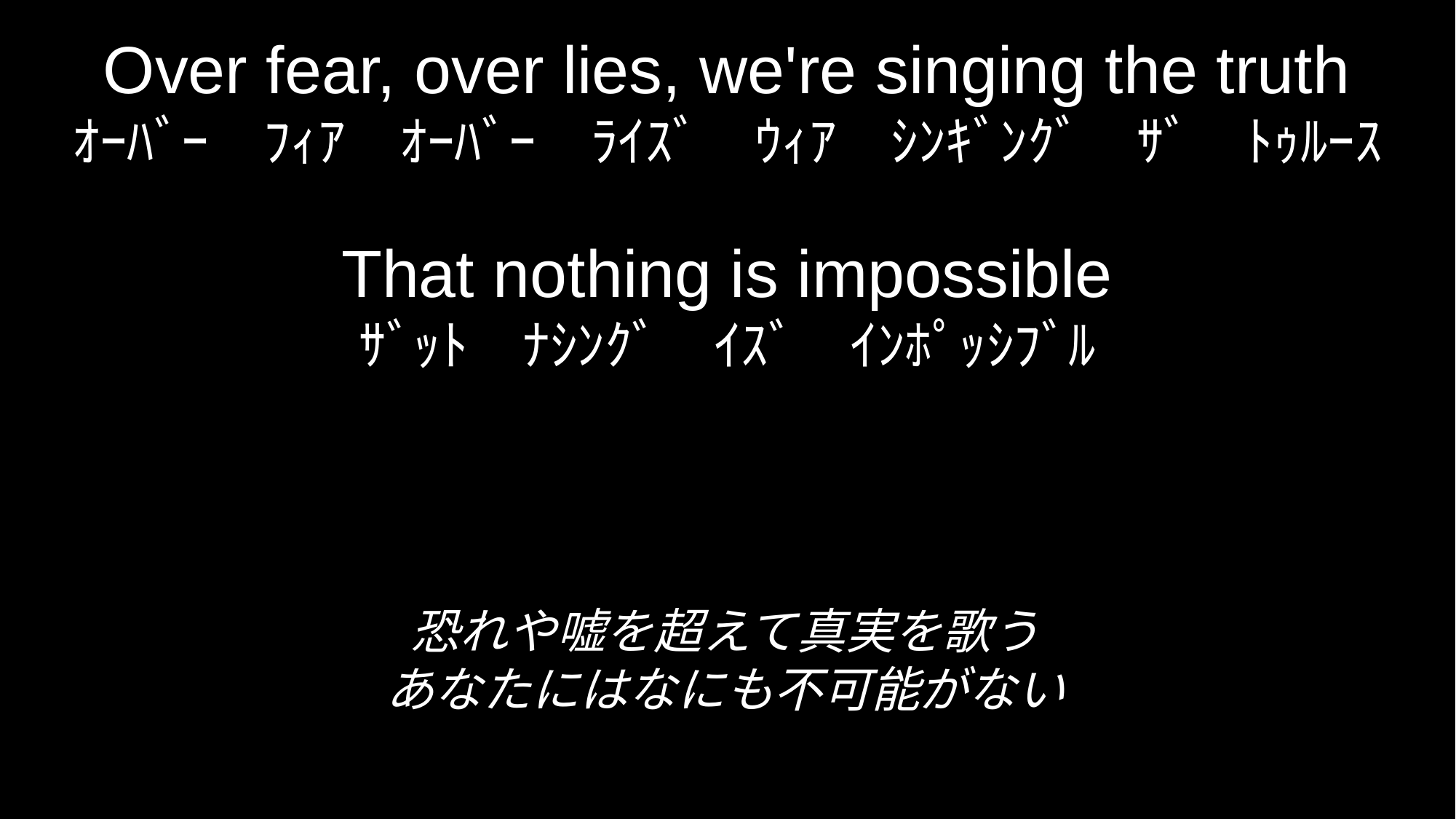

Over fear, over lies, we're singing the truth
ｵｰﾊﾞｰ　ﾌｨｱ　ｵｰﾊﾞｰ　ﾗｲｽﾞ　ｳｨｱ　ｼﾝｷﾞﾝｸﾞ　ｻﾞ　ﾄｩﾙｰｽ

That nothing is impossible
ｻﾞｯﾄ　ﾅｼﾝｸﾞ　ｲｽﾞ　ｲﾝﾎﾟｯｼﾌﾞﾙ
恐れや嘘を超えて真実を歌う
あなたにはなにも不可能がない